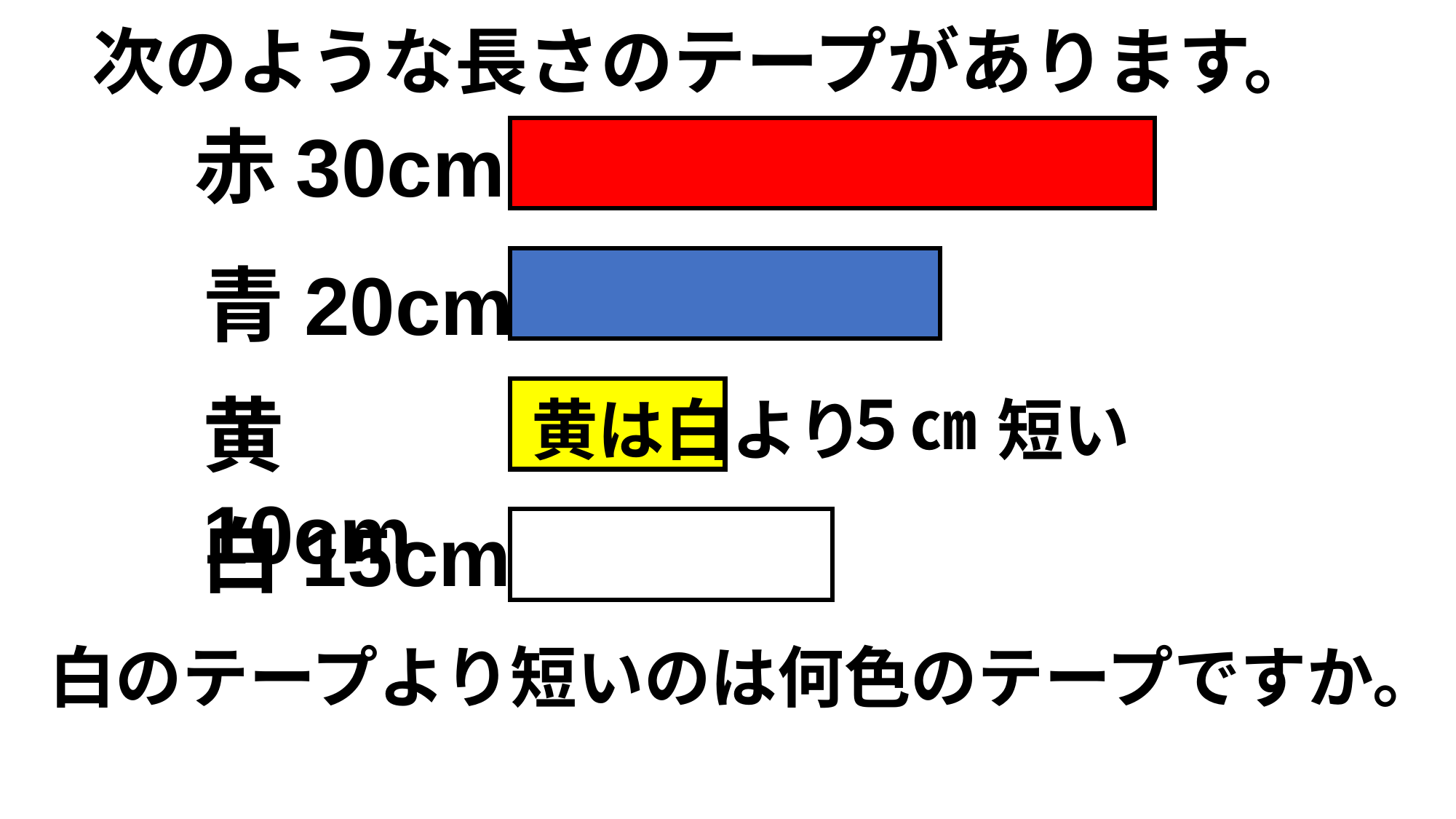

次のような長さのテープがあります。

赤30cm
青20cm

５㎝
黄10cm
黄は白より　　短い

白15cm
白のテープより短いのは何色のテープですか。